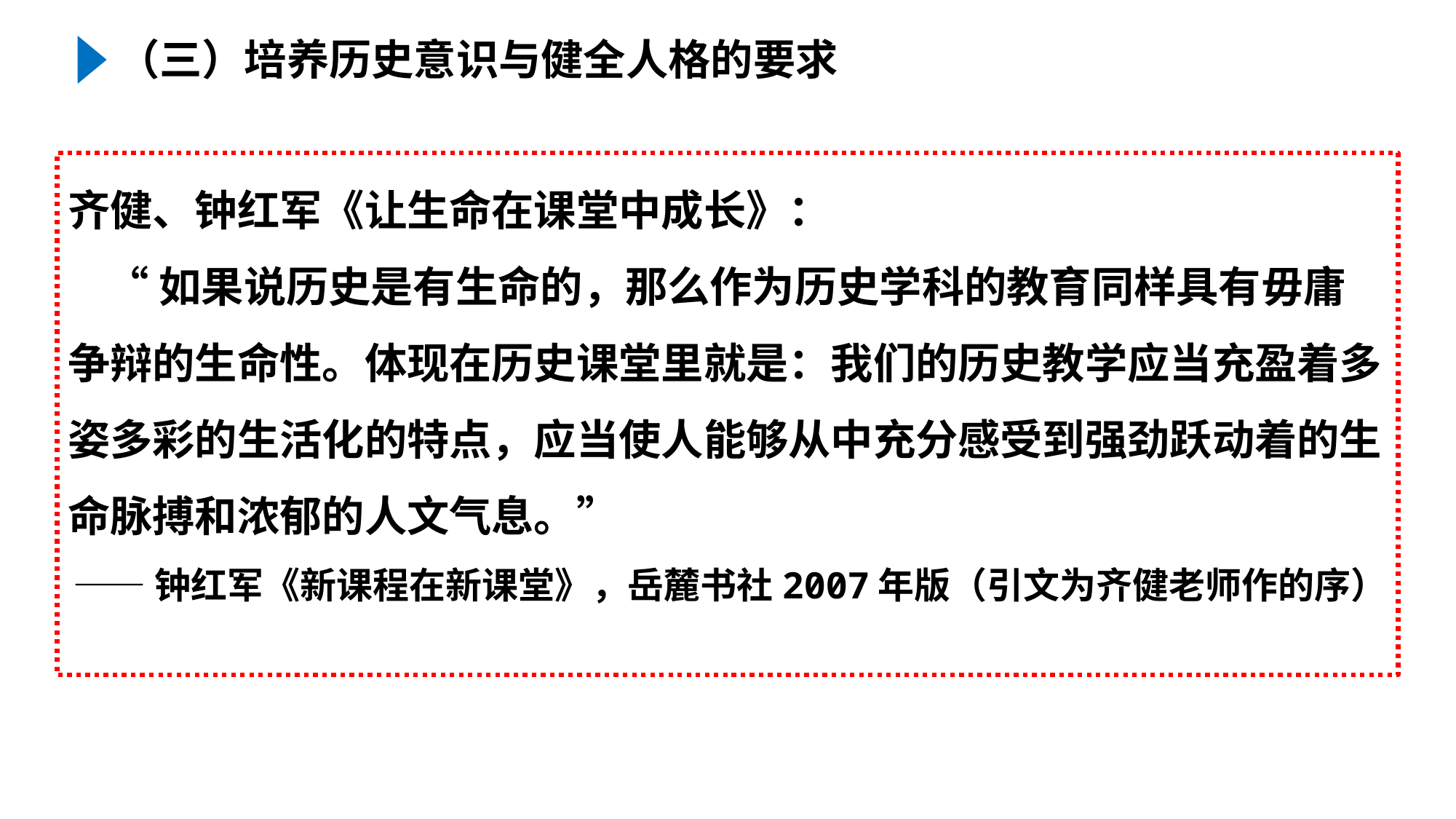

（三）培养历史意识与健全人格的要求

齐健、钟红军《让生命在课堂中成长》：
    “如果说历史是有生命的，那么作为历史学科的教育同样具有毋庸争辩的生命性。体现在历史课堂里就是：我们的历史教学应当充盈着多姿多彩的生活化的特点，应当使人能够从中充分感受到强劲跃动着的生命脉搏和浓郁的人文气息。”
——钟红军《新课程在新课堂》，岳麓书社2007年版（引文为齐健老师作的序）